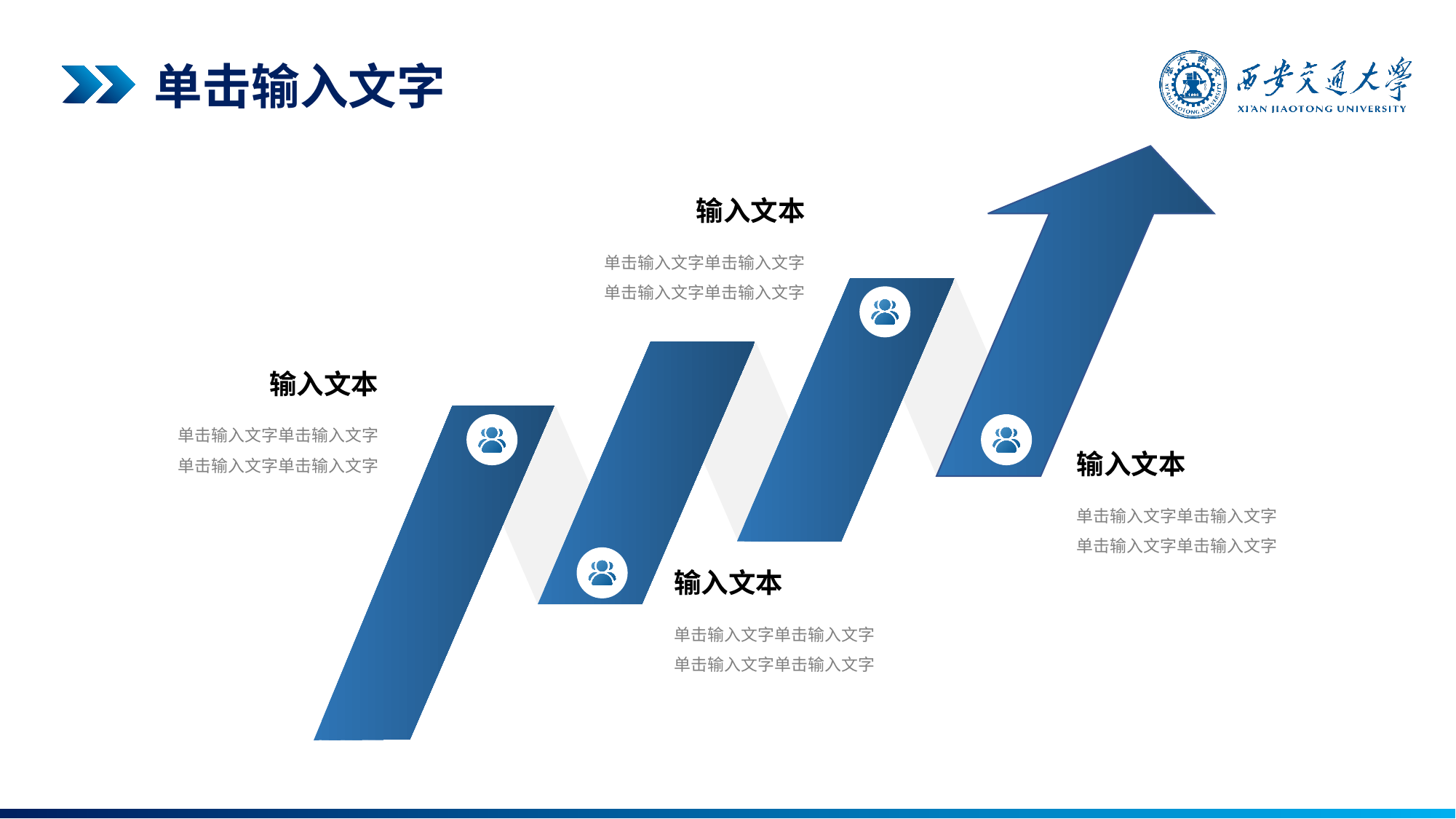

单击输入文字

输入文本
单击输入文字单击输入文字单击输入文字单击输入文字

输入文本
单击输入文字单击输入文字单击输入文字单击输入文字

输入文本
单击输入文字单击输入文字单击输入文字单击输入文字

输入文本
单击输入文字单击输入文字单击输入文字单击输入文字